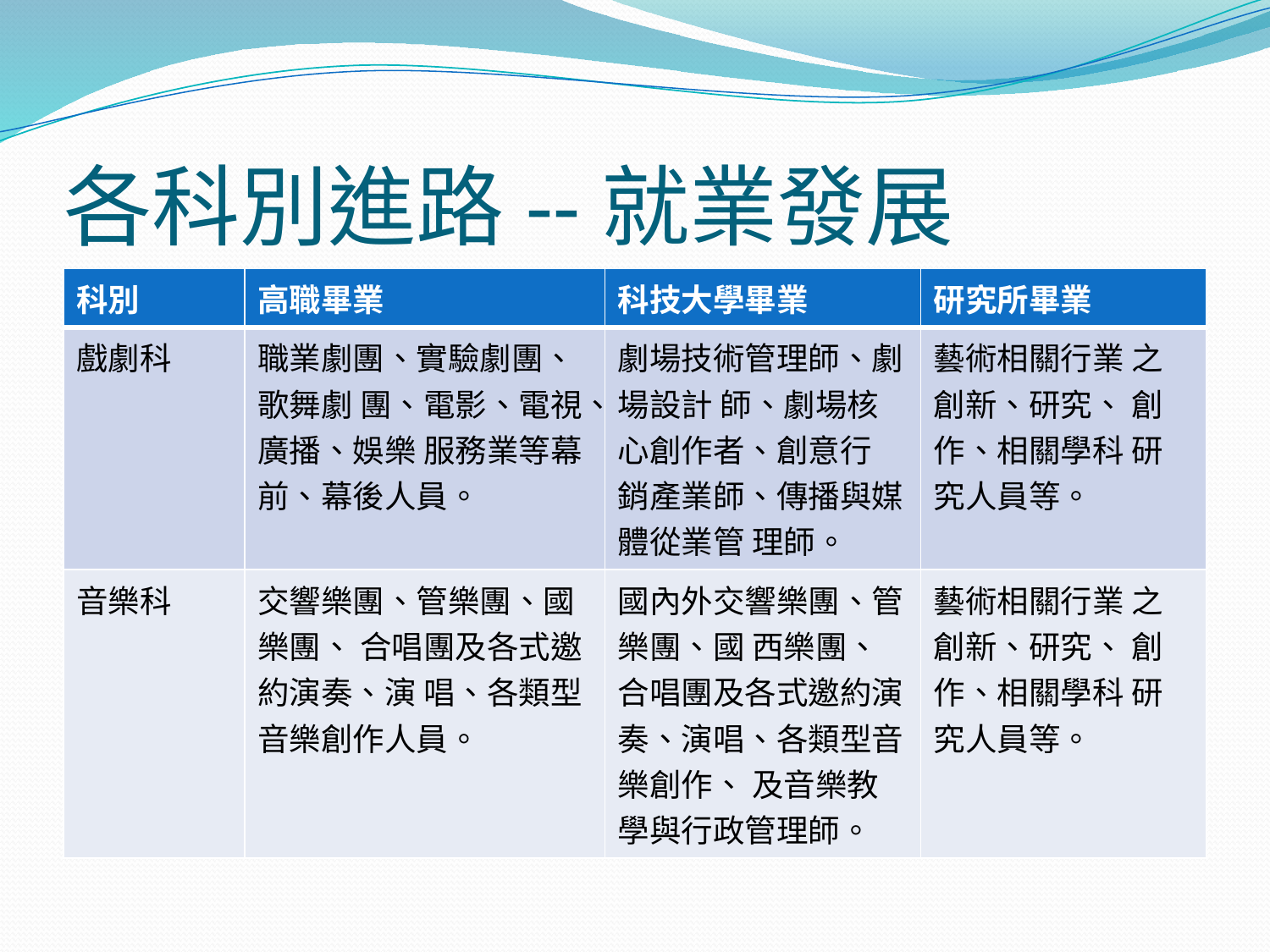

# 各科別進路--就業發展
| 科別 | 高職畢業 | 科技大學畢業 | 研究所畢業 |
| --- | --- | --- | --- |
| 戲劇科 | 職業劇團、實驗劇團、歌舞劇 團、電影、電視、廣播、娛樂 服務業等幕前、幕後人員。 | 劇場技術管理師、劇場設計 師、劇場核心創作者、創意行 銷產業師、傳播與媒體從業管 理師。 | 藝術相關行業 之創新、研究、 創作、相關學科 研究人員等。 |
| 音樂科 | 交響樂團、管樂團、國樂團、 合唱團及各式邀約演奏、演 唱、各類型音樂創作人員。 | 國內外交響樂團、管樂團、國 西樂團、合唱團及各式邀約演 奏、演唱、各類型音樂創作、 及音樂教學與行政管理師。 | 藝術相關行業 之創新、研究、 創作、相關學科 研究人員等。 |